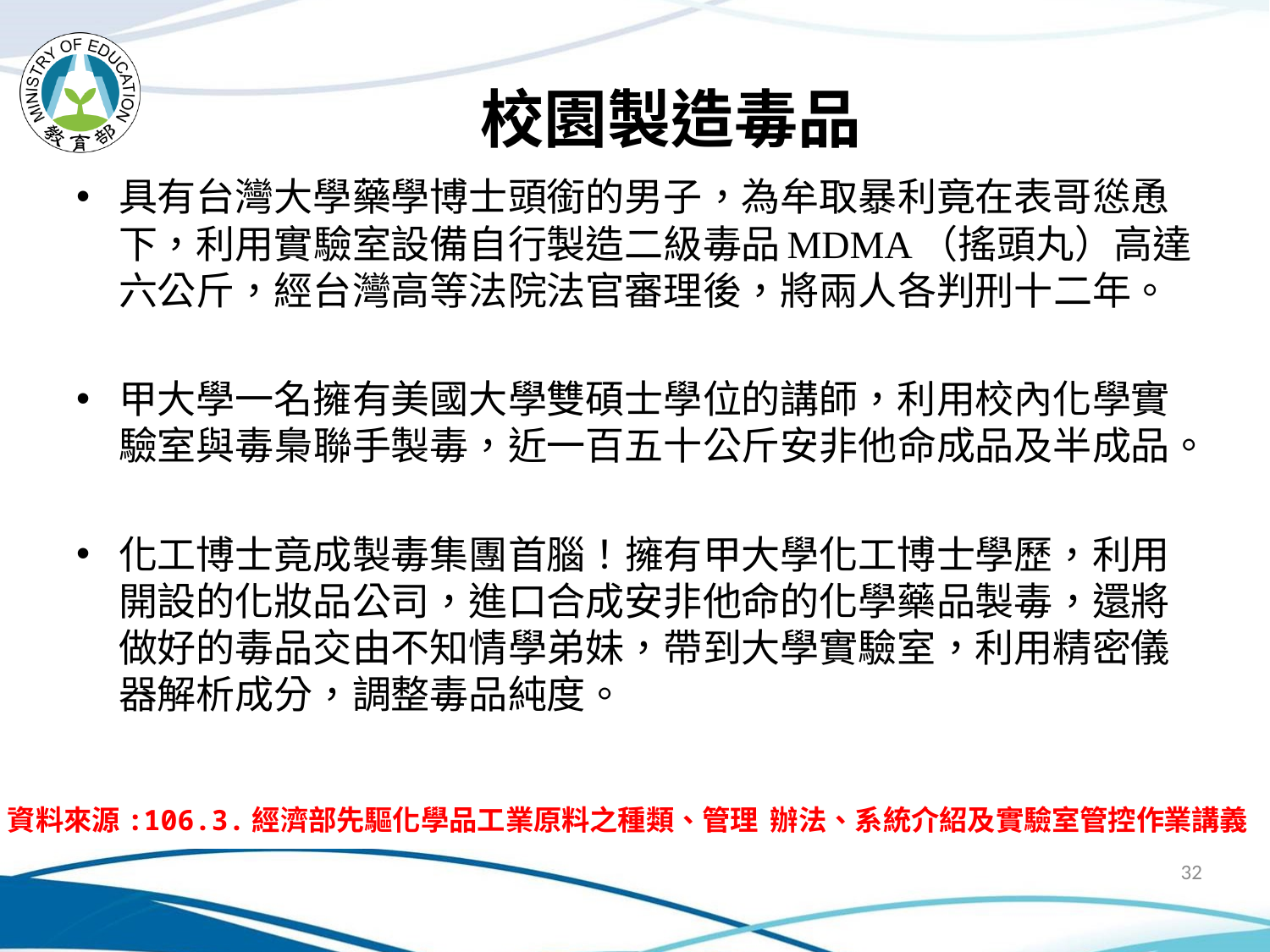

# 校園製造毒品
具有台灣大學藥學博士頭銜的男子，為牟取暴利竟在表哥慫恿下，利用實驗室設備自行製造二級毒品MDMA（搖頭丸）高達六公斤，經台灣高等法院法官審理後，將兩人各判刑十二年。

甲大學一名擁有美國大學雙碩士學位的講師，利用校內化學實驗室與毒梟聯手製毒，近一百五十公斤安非他命成品及半成品。

化工博士竟成製毒集團首腦！擁有甲大學化工博士學歷，利用開設的化妝品公司，進口合成安非他命的化學藥品製毒，還將做好的毒品交由不知情學弟妹，帶到大學實驗室，利用精密儀器解析成分，調整毒品純度。

資料來源:106.3.經濟部先驅化學品工業原料之種類、管理  辦法、系統介紹及實驗室管控作業講義
32